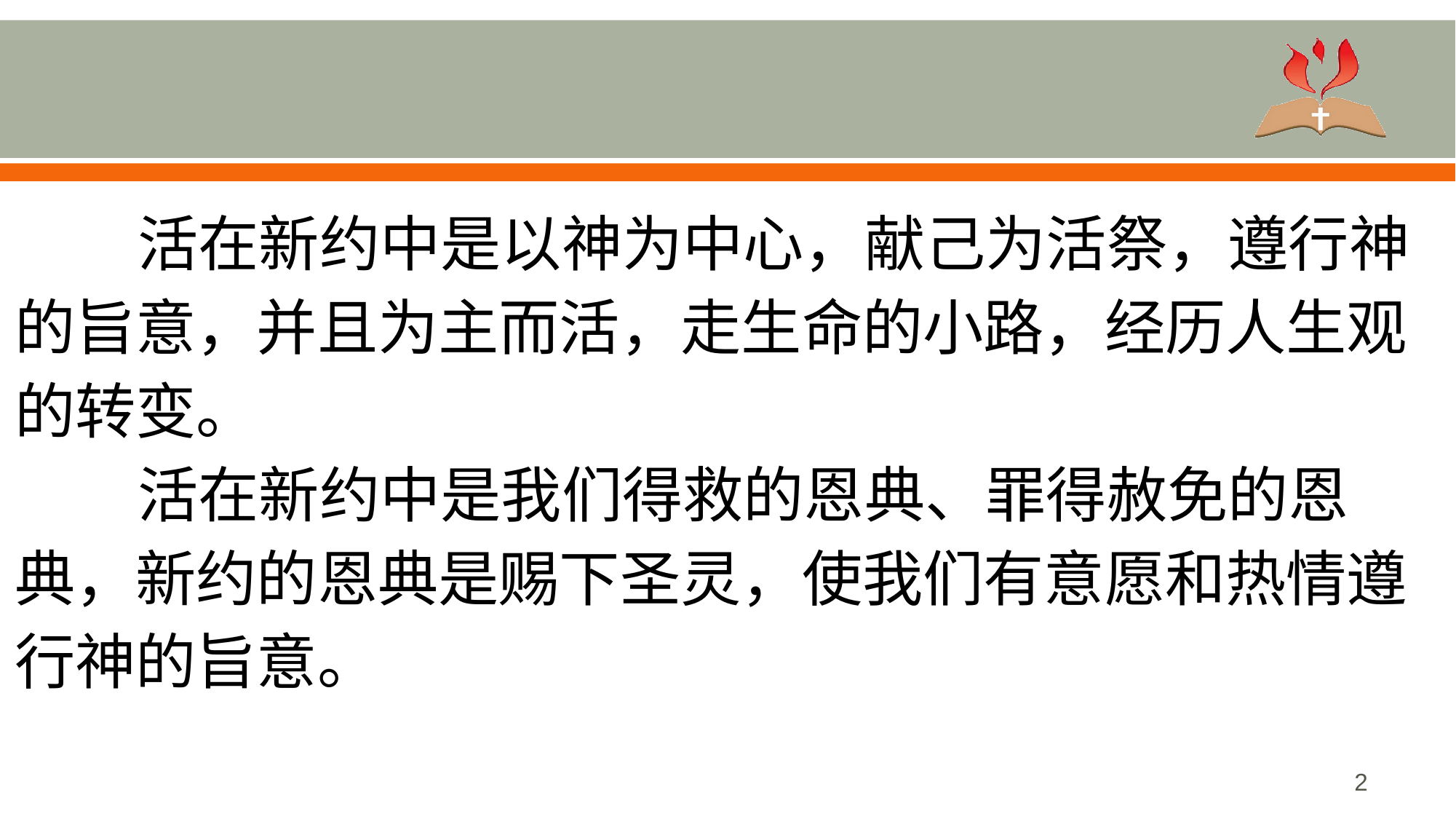

活在新约中是以神为中心，献己为活祭，遵行神的旨意，并且为主而活，走生命的小路，经历人生观的转变。
活在新约中是我们得救的恩典、罪得赦免的恩典，新约的恩典是赐下圣灵，使我们有意愿和热情遵行神的旨意。

2